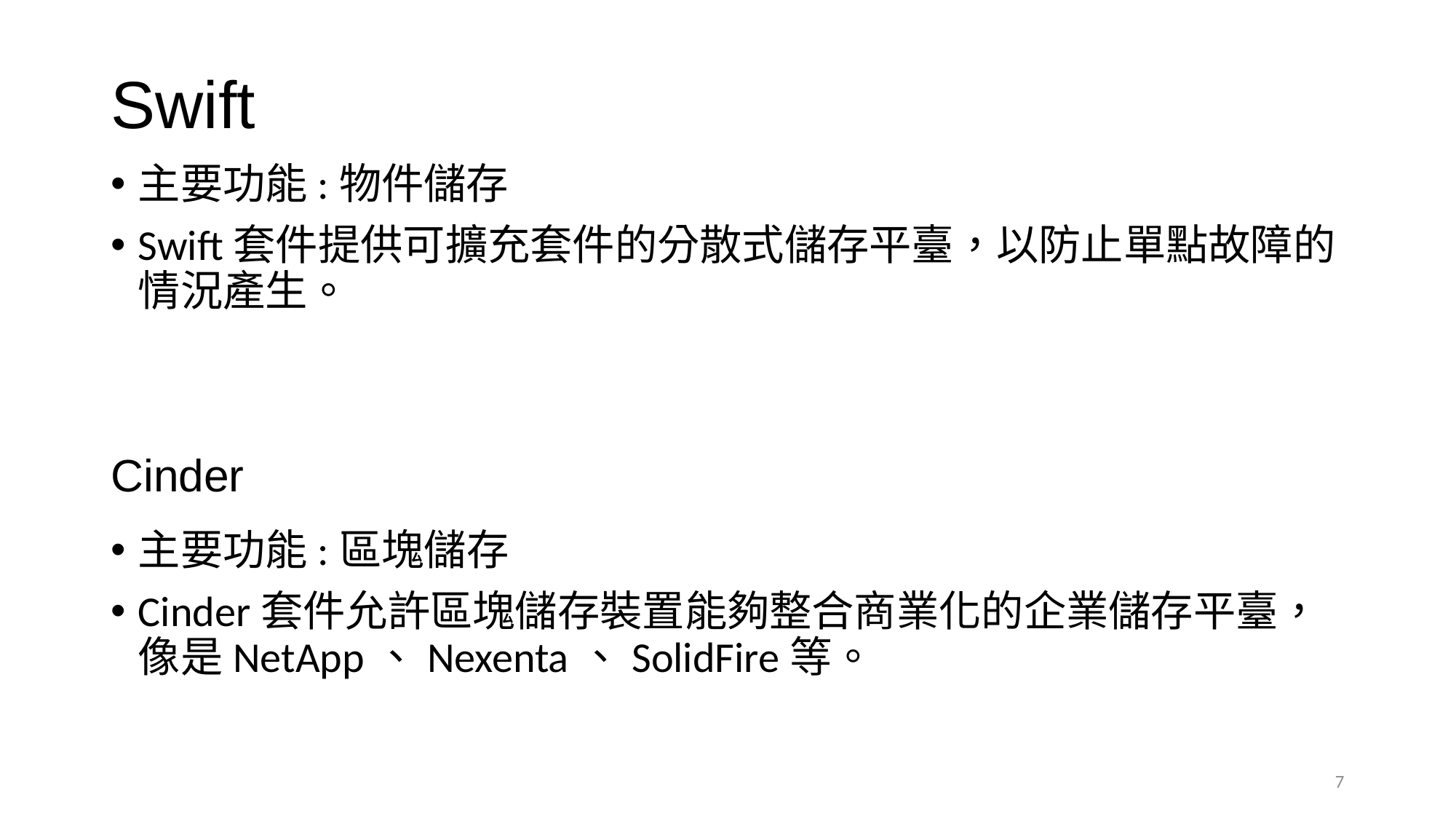

# Swift
主要功能:物件儲存
Swift套件提供可擴充套件的分散式儲存平臺，以防止單點故障的情況產生。
Cinder

主要功能:區塊儲存
Cinder套件允許區塊儲存裝置能夠整合商業化的企業儲存平臺，像是NetApp、Nexenta、SolidFire等。
7